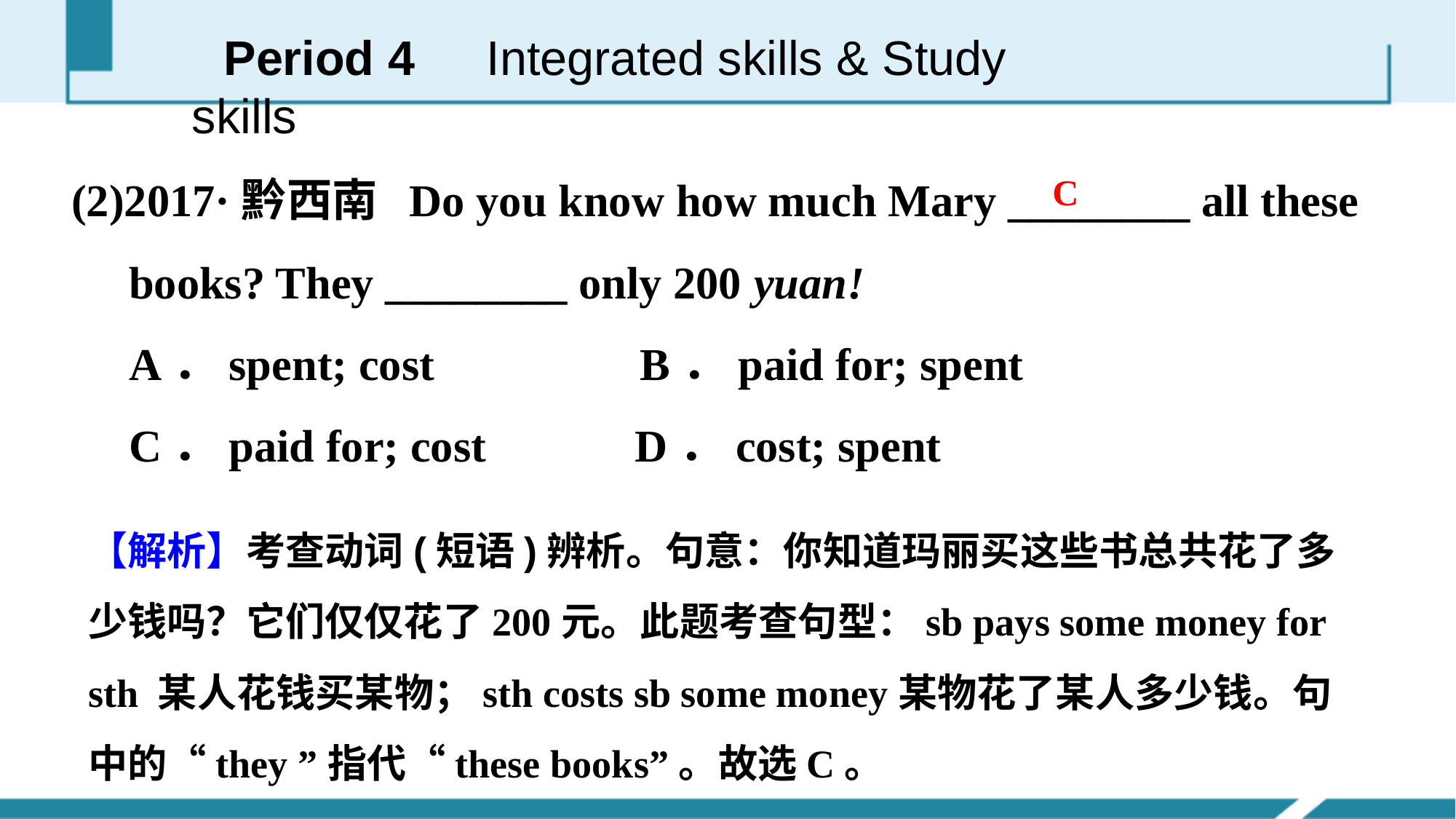

Period 4　Integrated skills & Study skills
(2)2017·黔西南  Do you know how much Mary ________ all these
     books? They ________ only 200 yuan!
     A．spent; cost                  B．paid for; spent
     C．paid for; cost             D．cost; spent
C
【解析】考查动词(短语)辨析。句意：你知道玛丽买这些书总共花了多少钱吗？它们仅仅花了200元。此题考查句型：sb pays some money for sth 某人花钱买某物；sth costs sb some money某物花了某人多少钱。句中的“they ”指代“these books”。故选C。